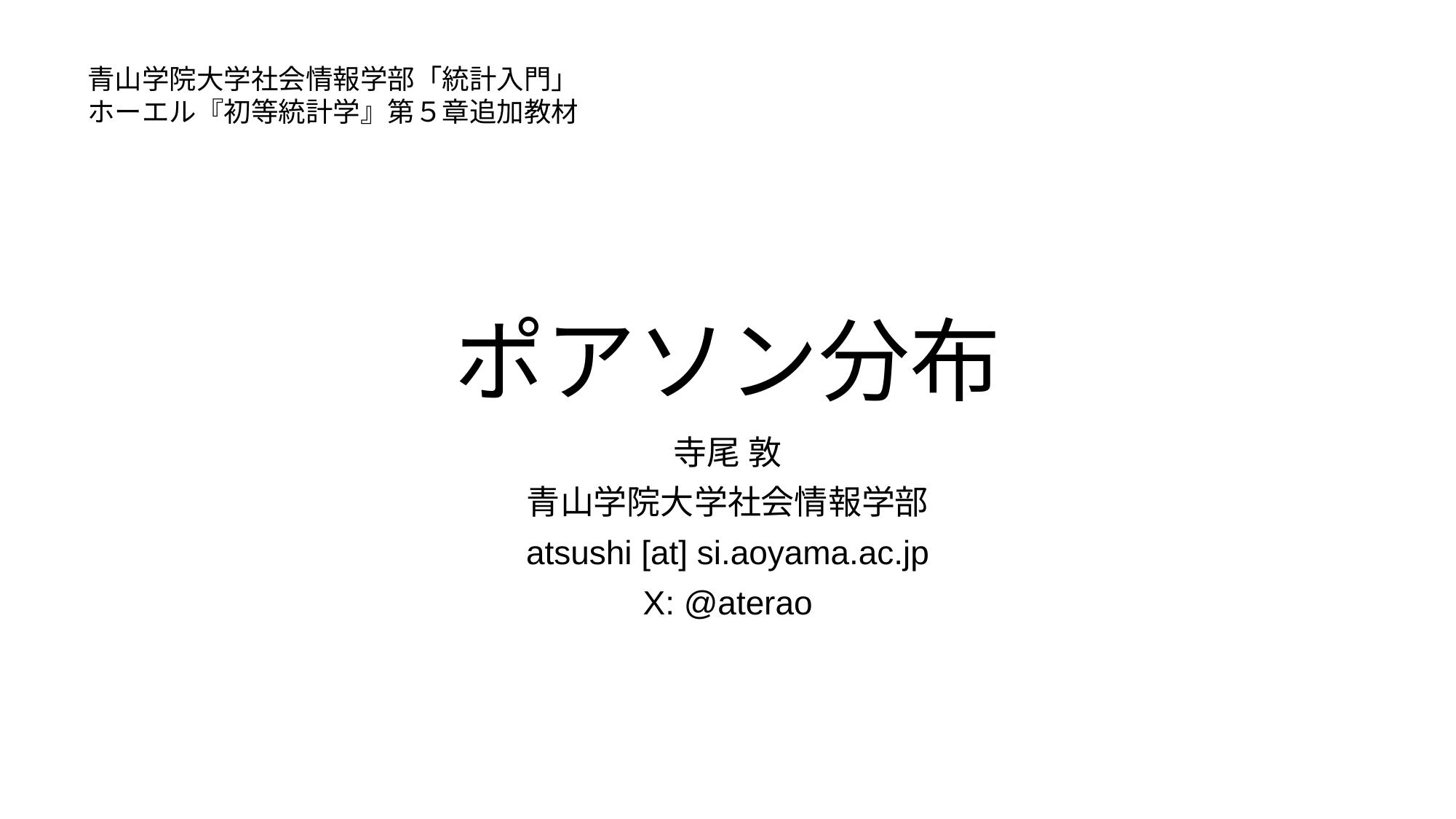

青山学院大学社会情報学部「統計入門」
ホーエル『初等統計学』第５章追加教材
# ポアソン分布
寺尾 敦
青山学院大学社会情報学部
atsushi [at] si.aoyama.ac.jp
X: @aterao